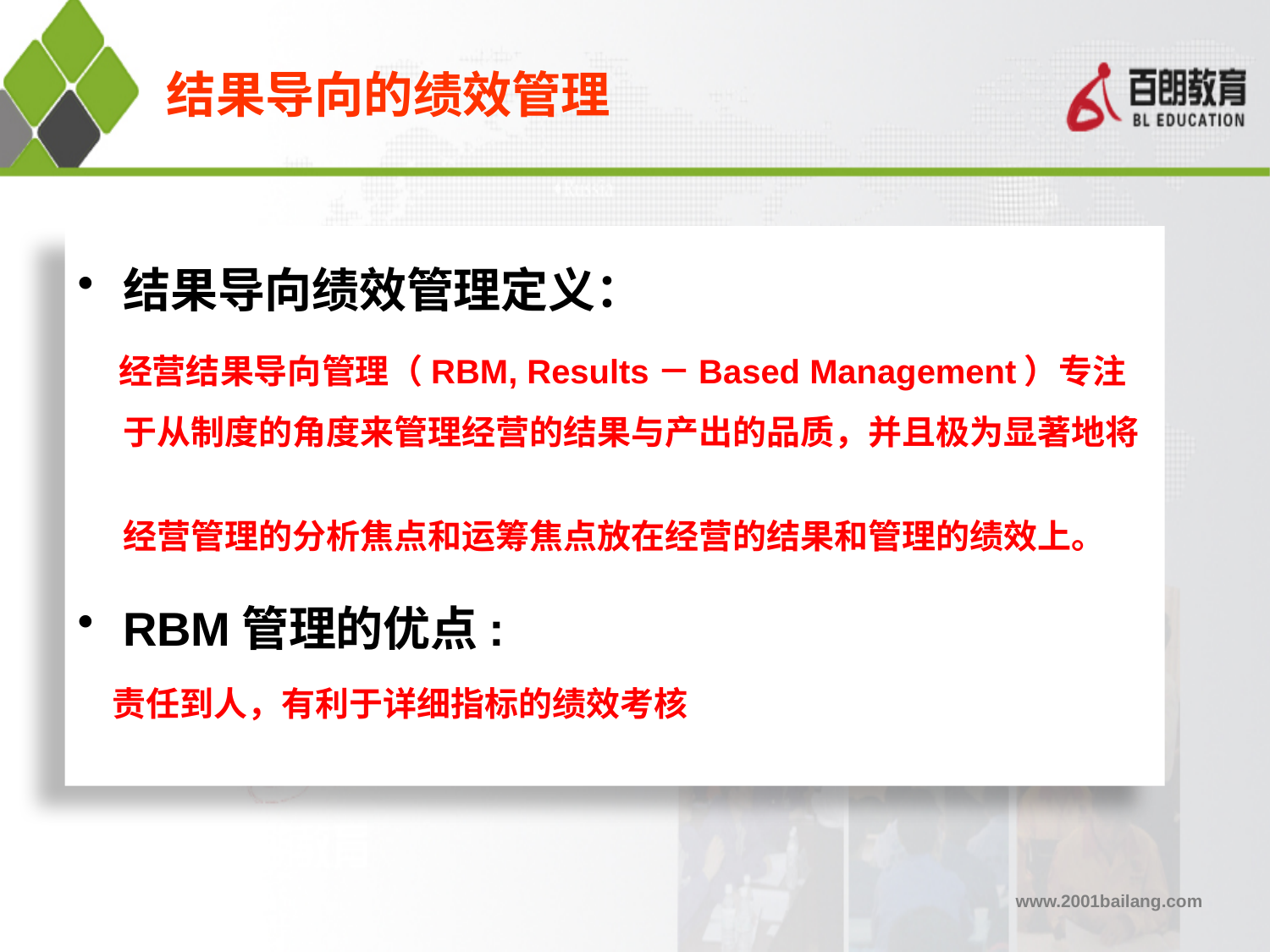

结果导向的绩效管理
结果导向绩效管理定义：
     经营结果导向管理（RBM, Results－Based Management）专注于从制度的角度来管理经营的结果与产出的品质，并且极为显著地将经营管理的分析焦点和运筹焦点放在经营的结果和管理的绩效上。
RBM管理的优点:
    责任到人，有利于详细指标的绩效考核